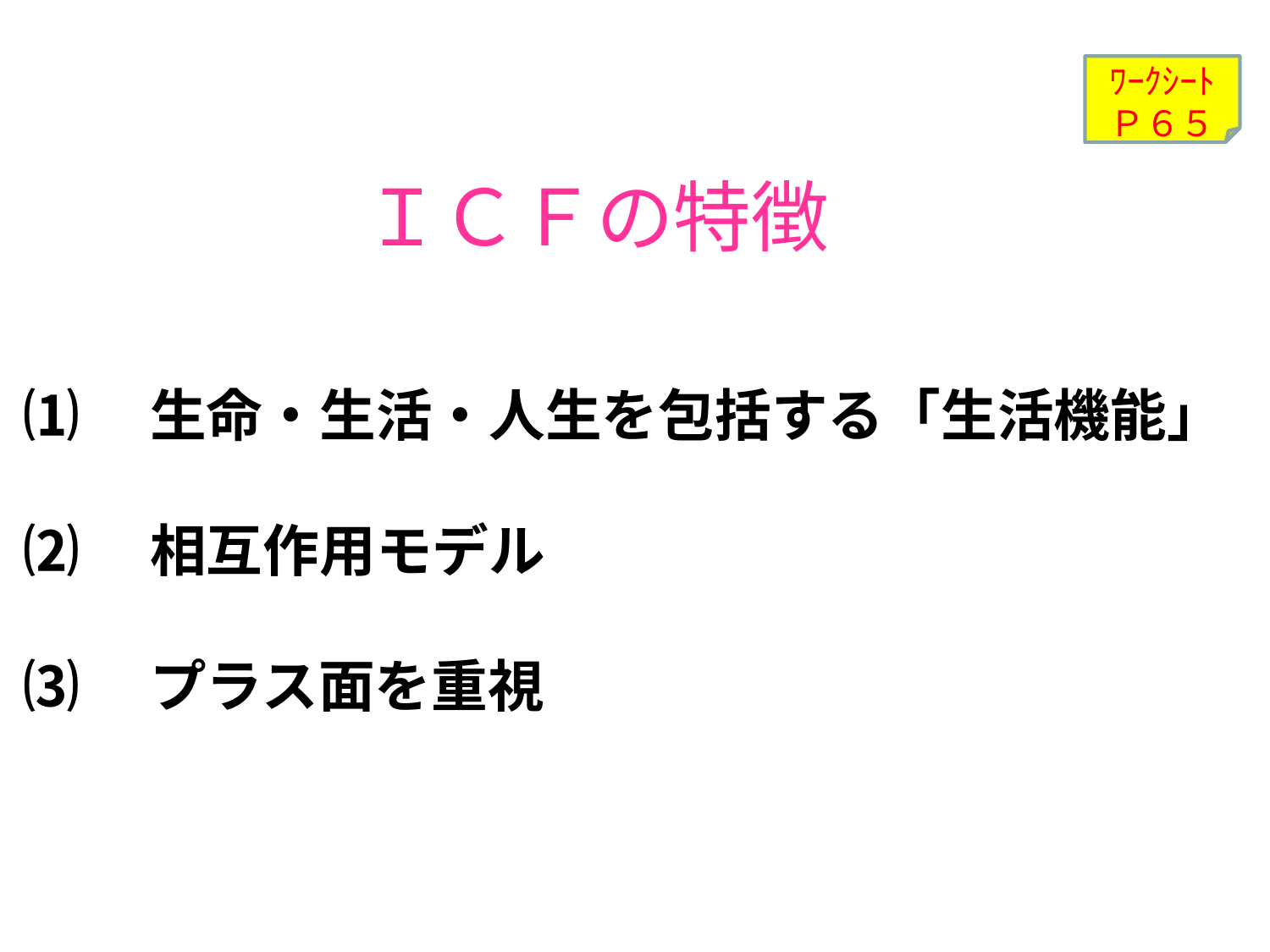

ﾜｰｸｼｰﾄ
Ｐ６５
# ＩＣＦの特徴
⑴　生命・生活・人生を包括する「生活機能」
⑵　相互作用モデル
⑶　プラス面を重視